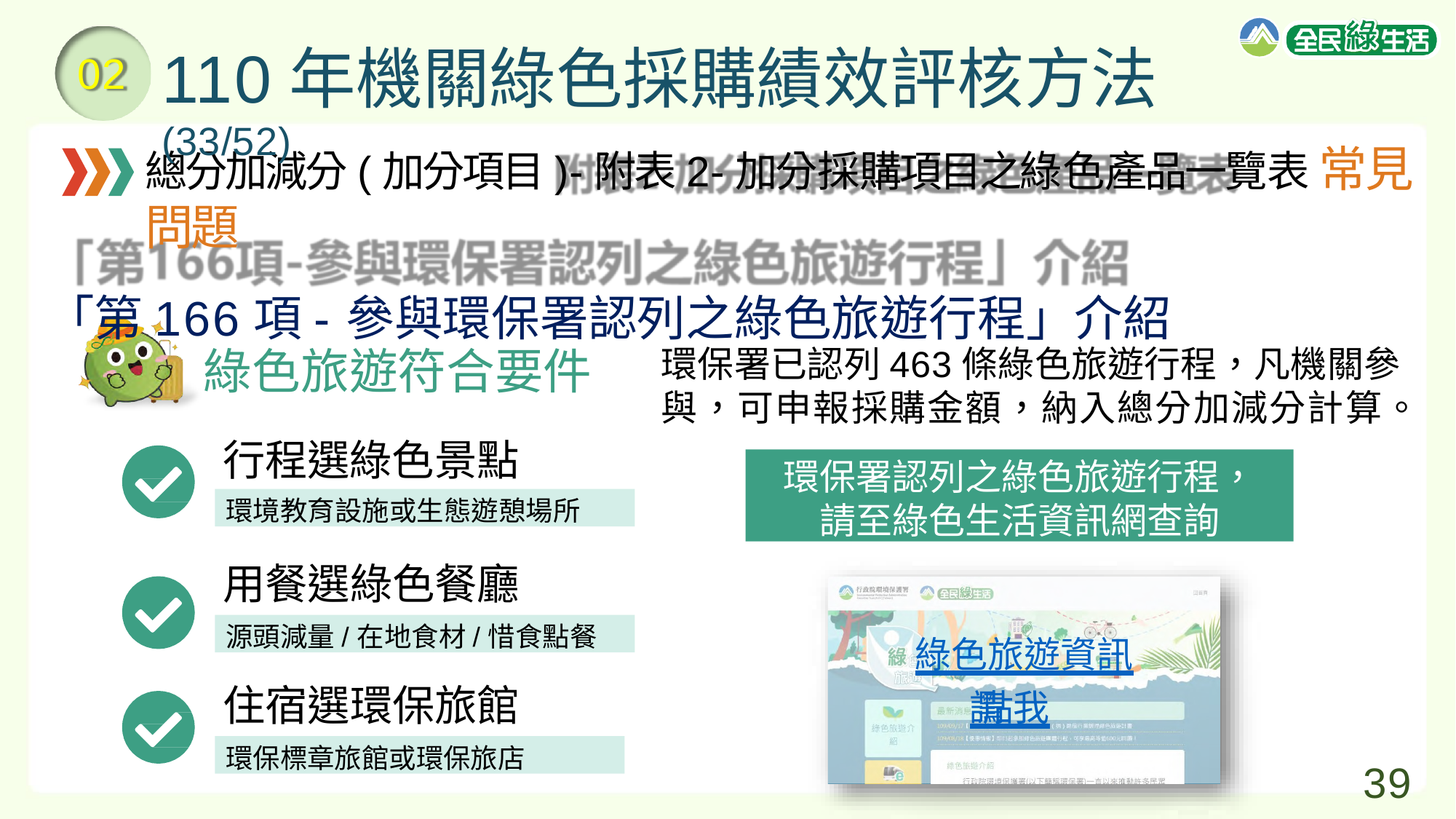

# 110年機關綠色採購績效評核方法(33/52)
02
總分加減分(加分項目)-附表2-加分採購項目之綠色產品一覽表 常見問題
「第166項-參與環保署認列之綠色旅遊行程」介紹

綠色旅遊符合要件
行程選綠色景點
環保署已認列463條綠色旅遊行程，凡機關參 與，可申報採購金額，納入總分加減分計算。

環保署認列之綠色旅遊行程， 請至綠色生活資訊網查詢
環境教育設施或生態遊憩場所

用餐選綠色餐廳

綠色旅遊資訊請 點我
源頭減量/在地食材/惜食點餐
住宿選環保旅館

環保標章旅館或環保旅店
39